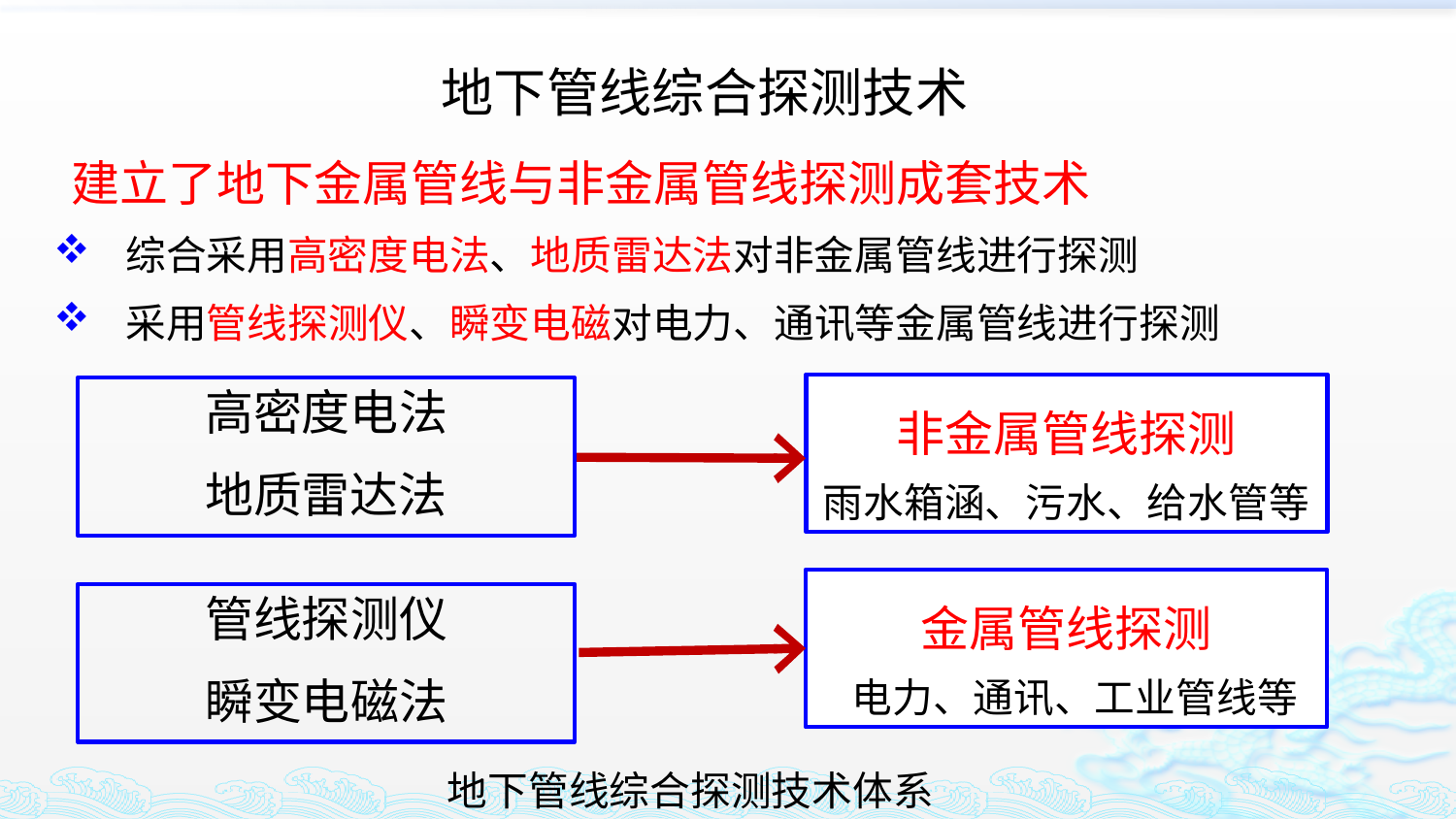

地下管线综合探测技术
建立了地下金属管线与非金属管线探测成套技术
综合采用高密度电法、地质雷达法对非金属管线进行探测
采用管线探测仪、瞬变电磁对电力、通讯等金属管线进行探测

高密度电法
地质雷达法

非金属管线探测

雨水箱涵、污水、给水管等

金属管线探测
管线探测仪
瞬变电磁法

电力、通讯、工业管线等
地下管线综合探测技术体系